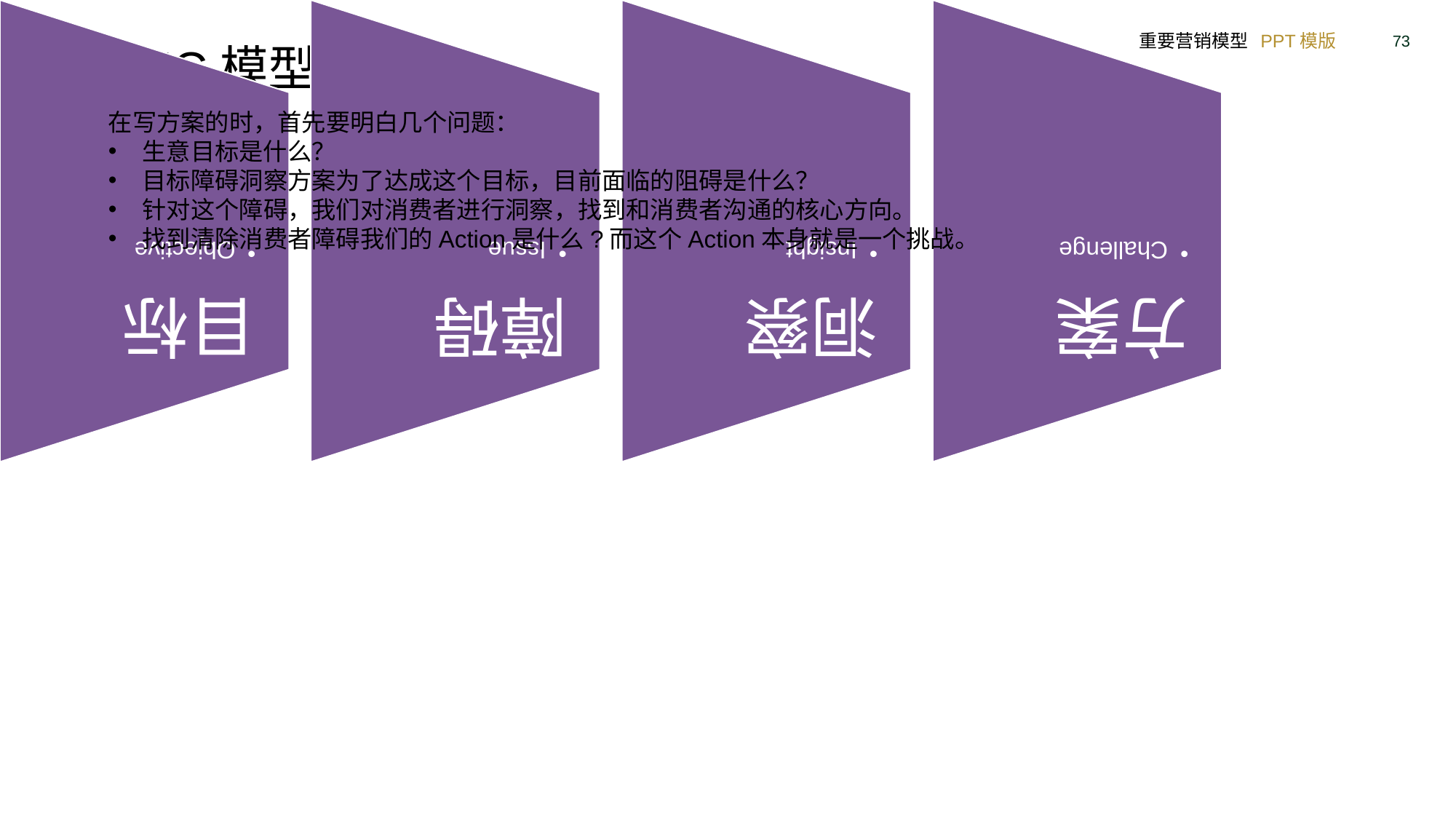

OIIC模型
在写方案的时，首先要明白几个问题：
生意目标是什么？
目标障碍洞察方案为了达成这个目标，目前面临的阻碍是什么？
针对这个障碍，我们对消费者进行洞察，找到和消费者沟通的核心方向。
找到清除消费者障碍我们的Action是什么?而这个Action本身就是一个挑战。
目标
Objective
障碍
Issue
洞察
Insight
方案
Challenge